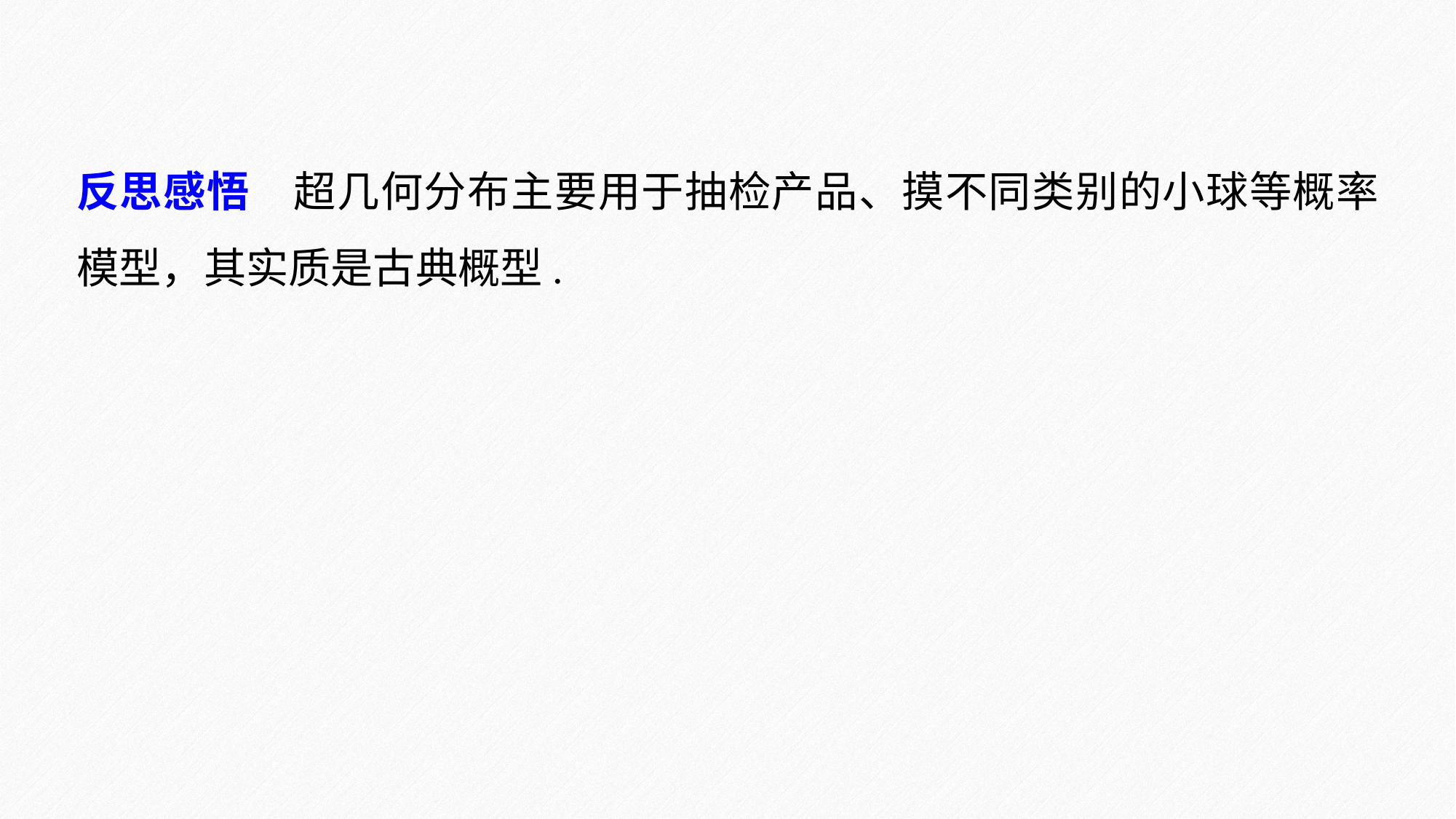

反思感悟　超几何分布主要用于抽检产品、摸不同类别的小球等概率模型，其实质是古典概型.